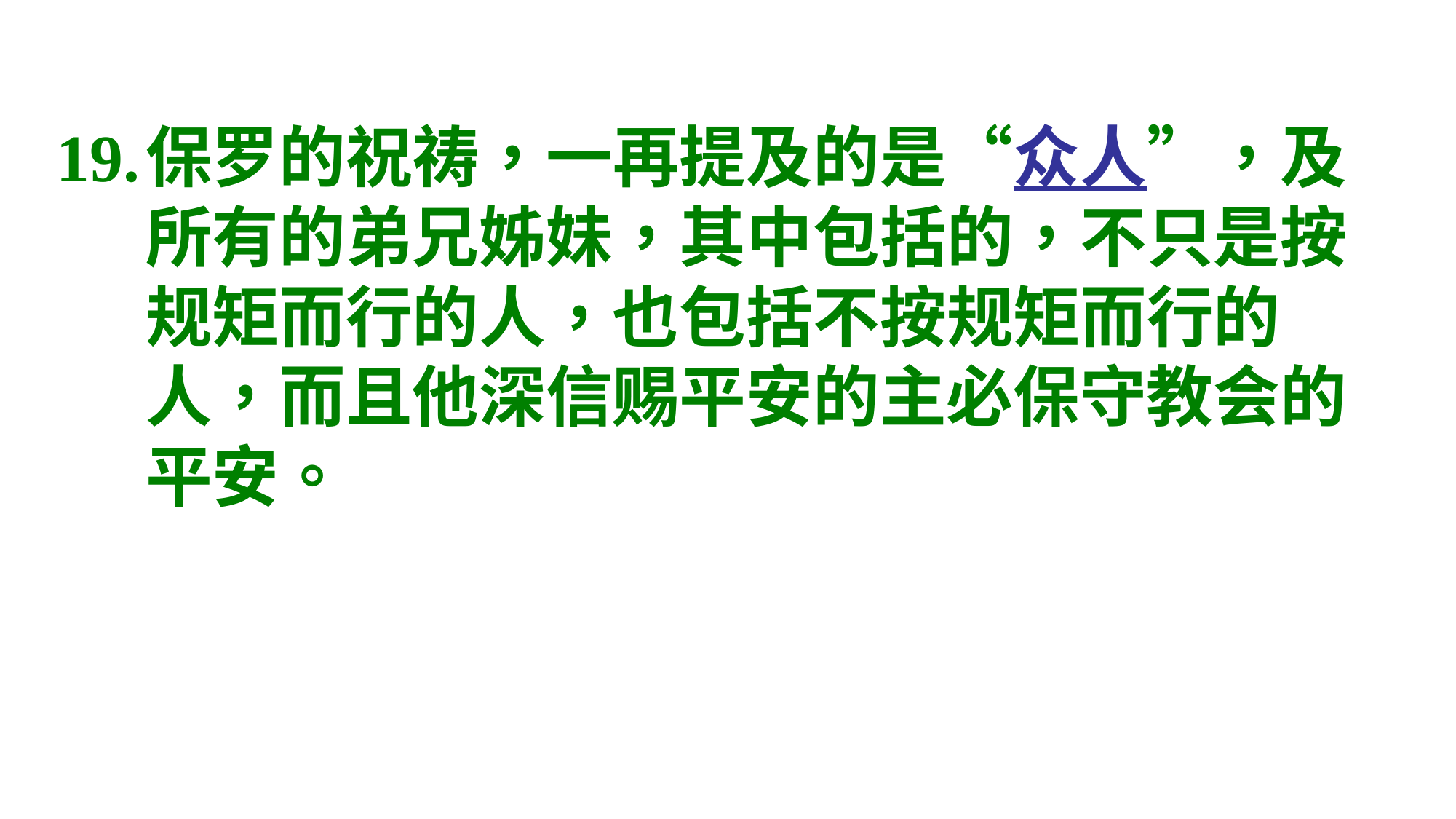

19.	保罗的祝祷，一再提及的是“众人”，及所有的弟兄姊妹，其中包括的，不只是按规矩而行的人，也包括不按规矩而行的人，而且他深信赐平安的主必保守教会的平安。